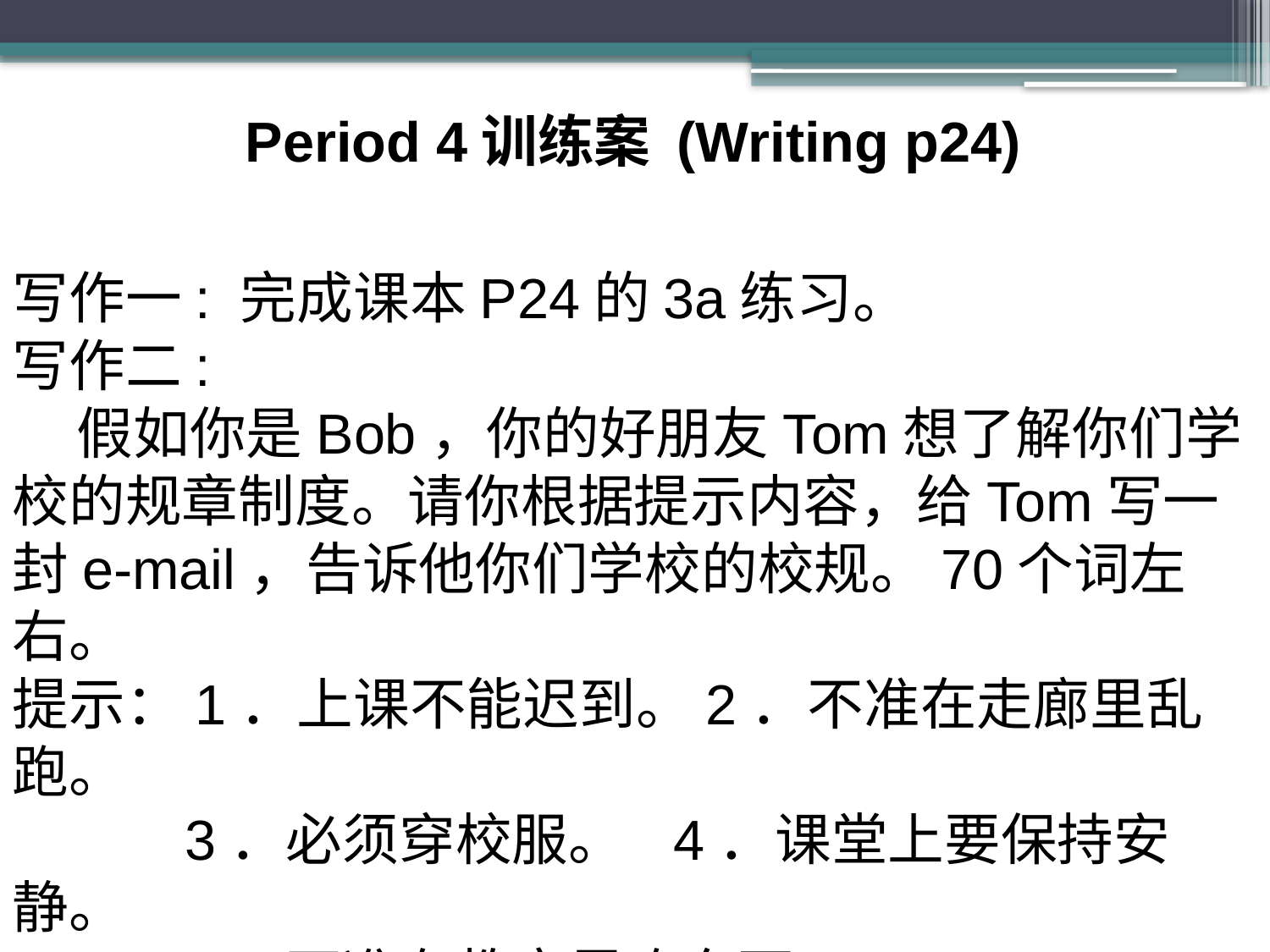

Period 4训练案 (Writing p24)
写作一: 完成课本P24的3a练习。
写作二:
    假如你是Bob，你的好朋友Tom想了解你们学校的规章制度。请你根据提示内容，给Tom写一封e-mail，告诉他你们学校的校规。70个词左右。
提示：1．上课不能迟到。2．不准在走廊里乱跑。
           3．必须穿校服。	 4．课堂上要保持安静。
           5．不准在教室里吃东西。
           6．不准在课堂上讲话、听音乐。